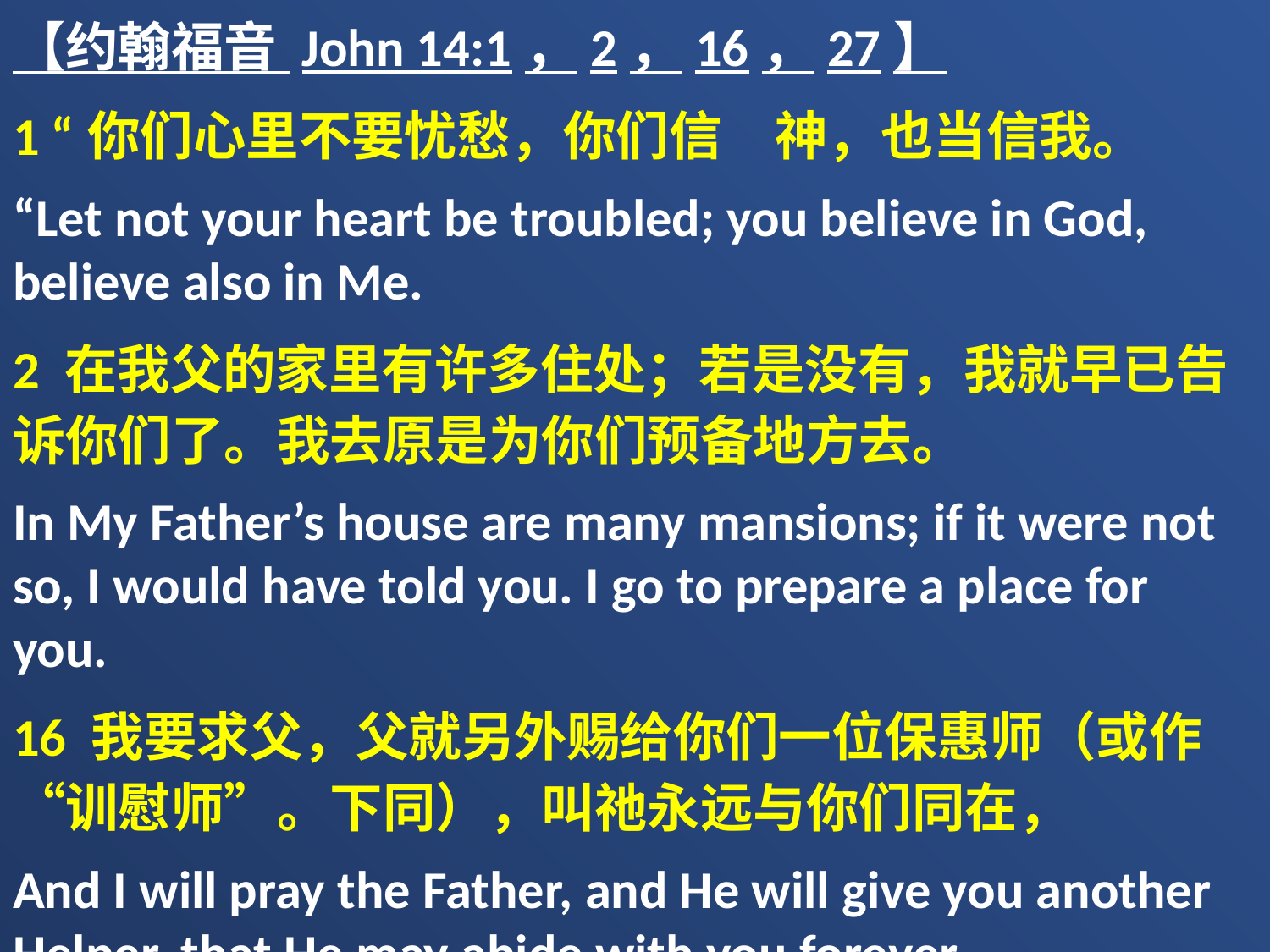

【约翰福音 John 14:1，2，16，27】
1 “你们心里不要忧愁，你们信　神，也当信我。
“Let not your heart be troubled; you believe in God, believe also in Me.
2 在我父的家里有许多住处；若是没有，我就早已告诉你们了。我去原是为你们预备地方去。
In My Father’s house are many mansions; if it were not so, I would have told you. I go to prepare a place for you.
16 我要求父，父就另外赐给你们一位保惠师（或作“训慰师”。下同），叫祂永远与你们同在，
And I will pray the Father, and He will give you another Helper, that He may abide with you forever—